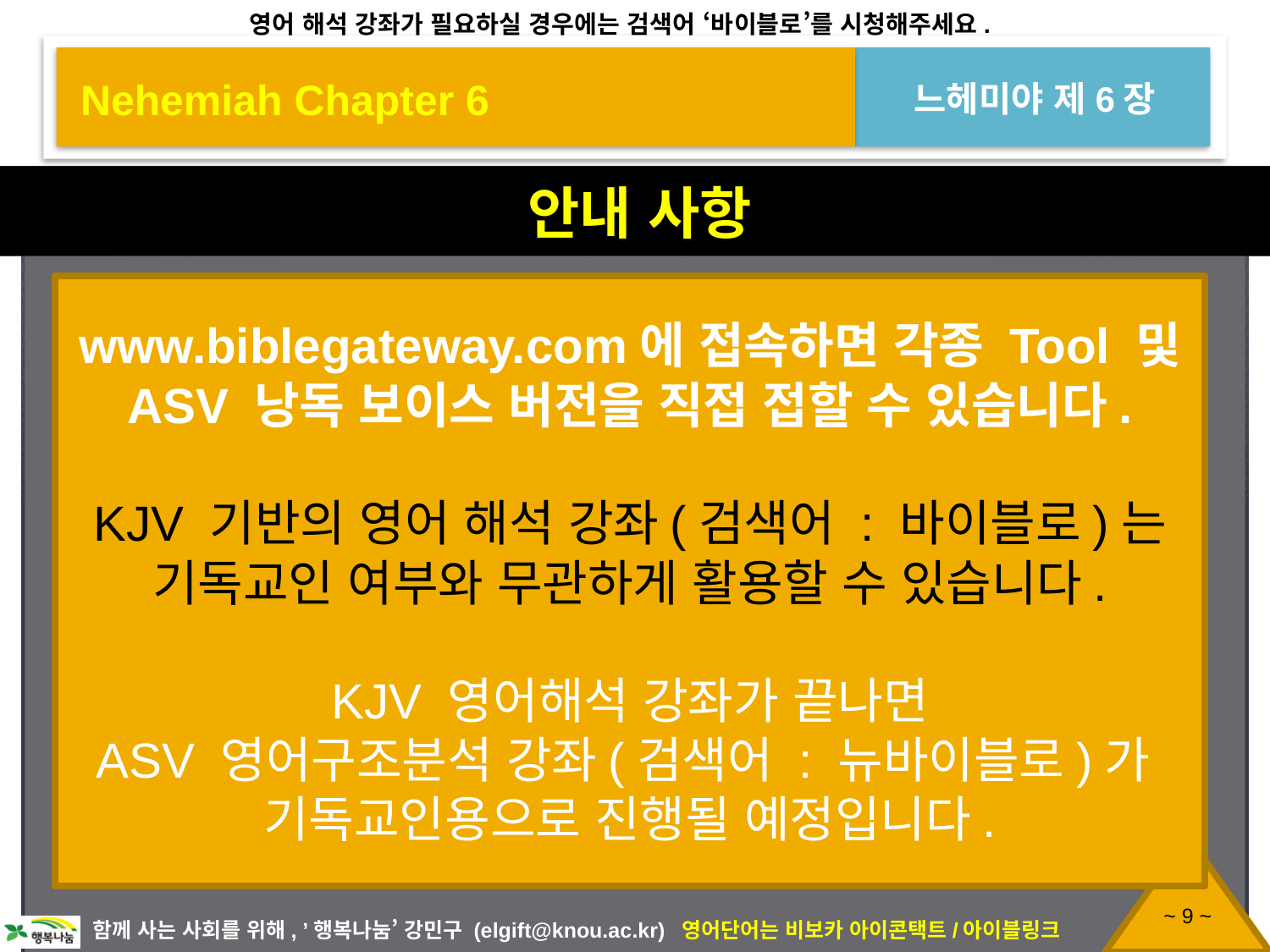

Nehemiah Chapter 6
느헤미야 제6장
안내 사항
www.biblegateway.com에 접속하면 각종 Tool 및 ASV 낭독 보이스 버전을 직접 접할 수 있습니다.

KJV 기반의 영어 해석 강좌(검색어 : 바이블로)는
기독교인 여부와 무관하게 활용할 수 있습니다.

KJV 영어해석 강좌가 끝나면
ASV 영어구조분석 강좌(검색어 : 뉴바이블로)가
기독교인용으로 진행될 예정입니다.